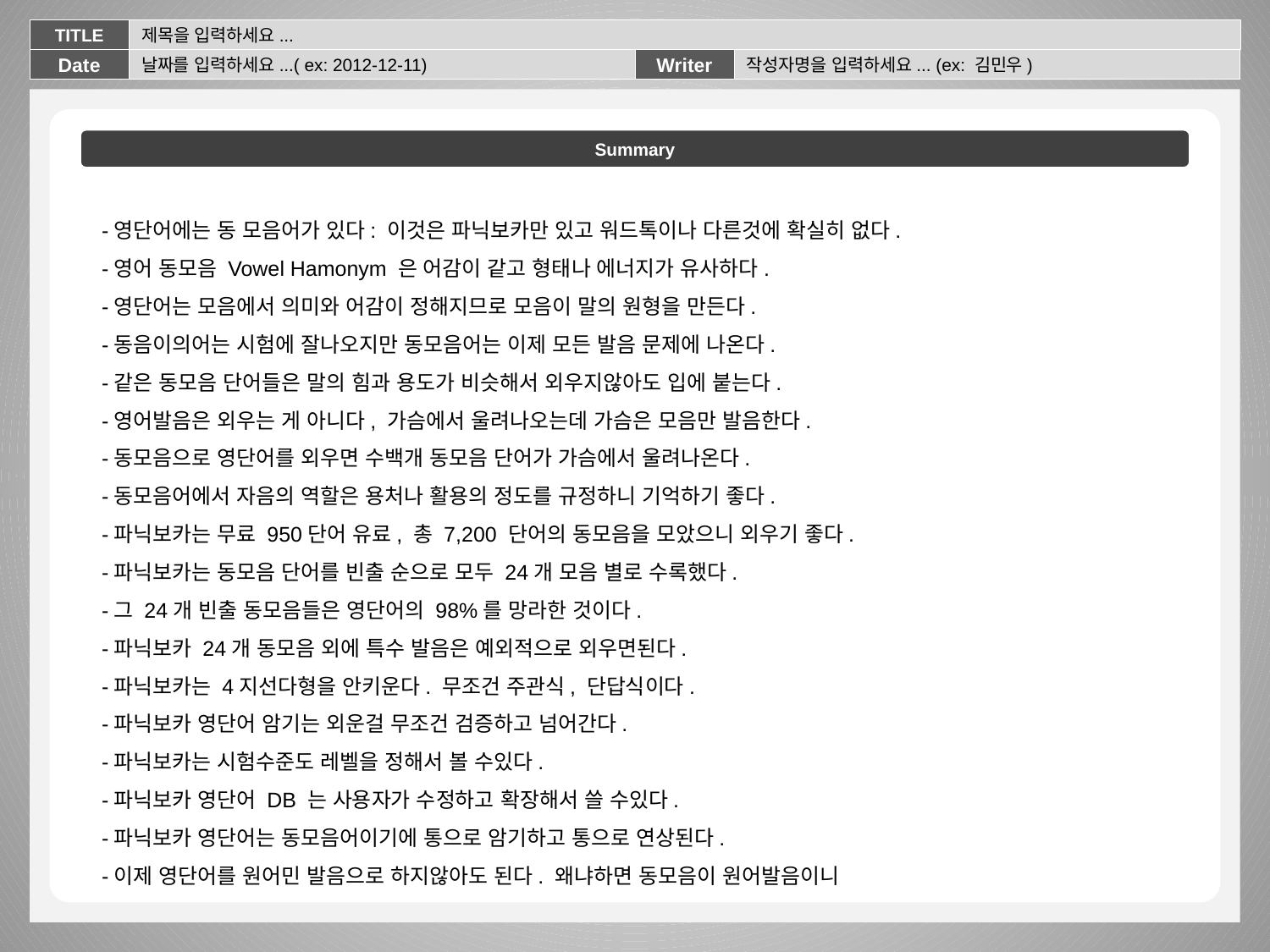

TITLE
제목을 입력하세요...
Date
날짜를 입력하세요...( ex: 2012-12-11)
Writer
작성자명을 입력하세요... (ex: 김민우)

Summary
-영단어에는 동 모음어가 있다: 이것은 파닉보카만 있고 워드톡이나 다른것에 확실히 없다.
-영어 동모음 Vowel Hamonym 은 어감이 같고 형태나 에너지가 유사하다.
-영단어는 모음에서 의미와 어감이 정해지므로 모음이 말의 원형을 만든다.
-동음이의어는 시험에 잘나오지만 동모음어는 이제 모든 발음 문제에 나온다.
-같은 동모음 단어들은 말의 힘과 용도가 비슷해서 외우지않아도 입에 붙는다.
-영어발음은 외우는 게 아니다, 가슴에서 울려나오는데 가슴은 모음만 발음한다.
-동모음으로 영단어를 외우면 수백개 동모음 단어가 가슴에서 울려나온다.
-동모음어에서 자음의 역할은 용처나 활용의 정도를 규정하니 기억하기 좋다.
-파닉보카는 무료 950단어 유료, 총 7,200 단어의 동모음을 모았으니 외우기 좋다.
-파닉보카는 동모음 단어를 빈출 순으로 모두 24개 모음 별로 수록했다.
-그 24개 빈출 동모음들은 영단어의 98%를 망라한 것이다.
-파닉보카 24개 동모음 외에 특수 발음은 예외적으로 외우면된다.
-파닉보카는 4지선다형을 안키운다. 무조건 주관식, 단답식이다.
-파닉보카 영단어 암기는 외운걸 무조건 검증하고 넘어간다.
-파닉보카는 시험수준도 레벨을 정해서 볼 수있다.
-파닉보카 영단어 DB 는 사용자가 수정하고 확장해서 쓸 수있다.
-파닉보카 영단어는 동모음어이기에 통으로 암기하고 통으로 연상된다.
-이제 영단어를 원어민 발음으로 하지않아도 된다. 왜냐하면 동모음이 원어발음이니